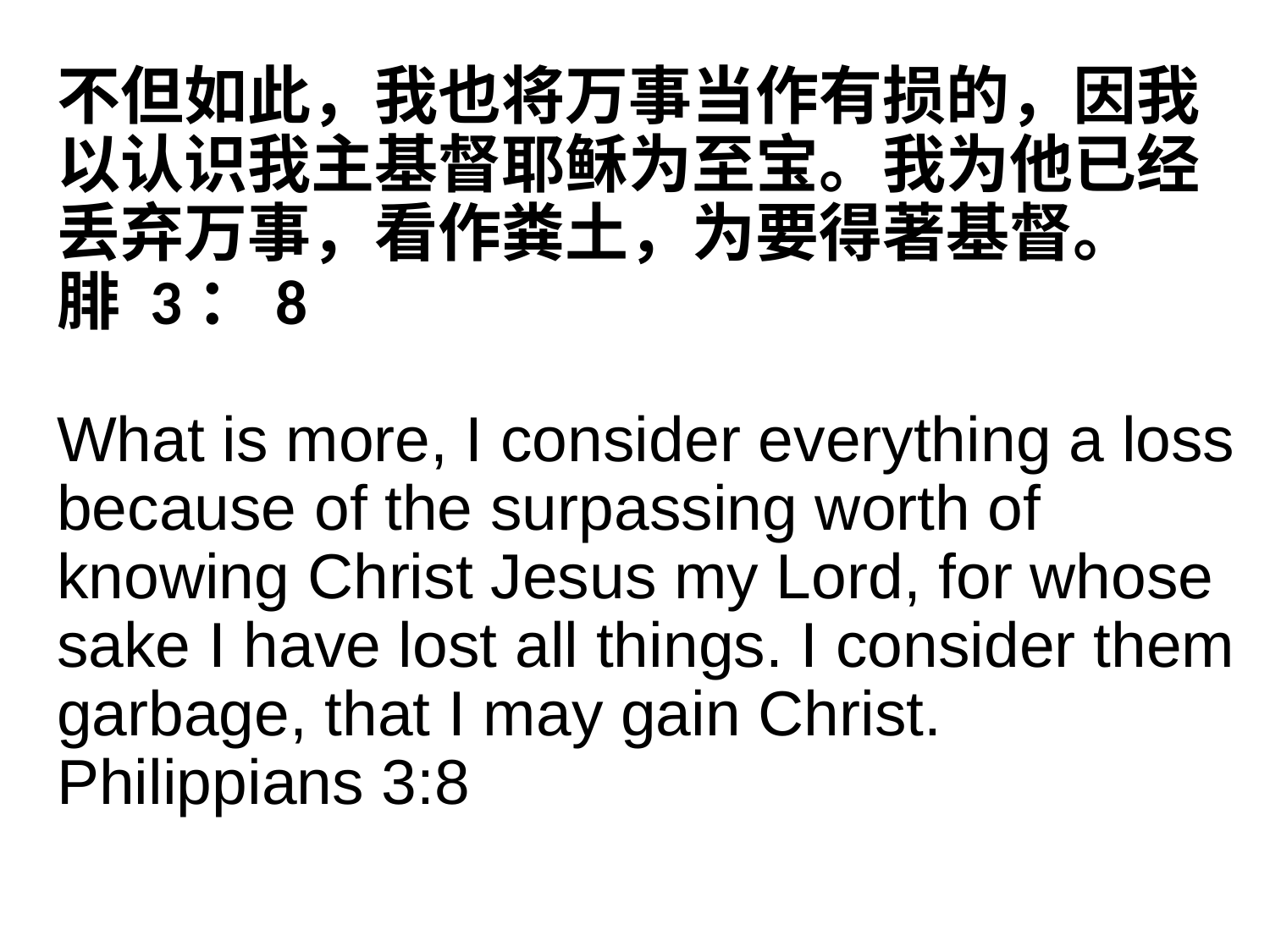

不但如此，我也将万事当作有损的，因我以认识我主基督耶稣为至宝。我为他已经丢弃万事，看作粪土，为要得著基督。
腓 3：8
What is more, I consider everything a loss because of the surpassing worth of knowing Christ Jesus my Lord, for whose sake I have lost all things. I consider them garbage, that I may gain Christ.
Philippians 3:8